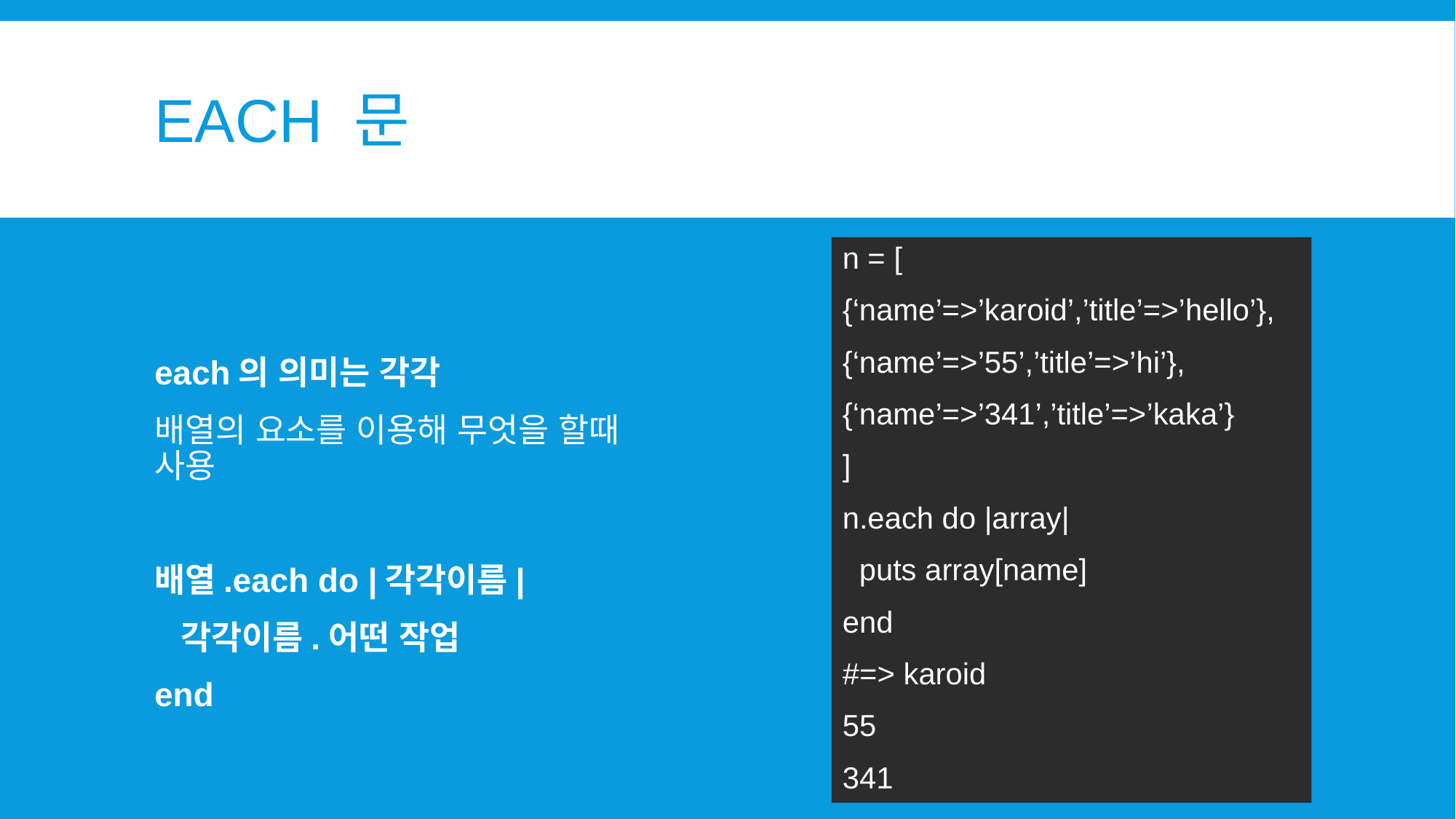

# EACH 문
n = [
{‘name’=>’karoid’,’title’=>’hello’},
{‘name’=>’55’,’title’=>’hi’},
{‘name’=>’341’,’title’=>’kaka’}
]
n.each do |array|
  puts array[name]
end
#=> karoid
55
341

each의 의미는 각각
배열의 요소를 이용해 무엇을 할때 사용

배열.each do |각각이름|
  각각이름.어떤 작업
end